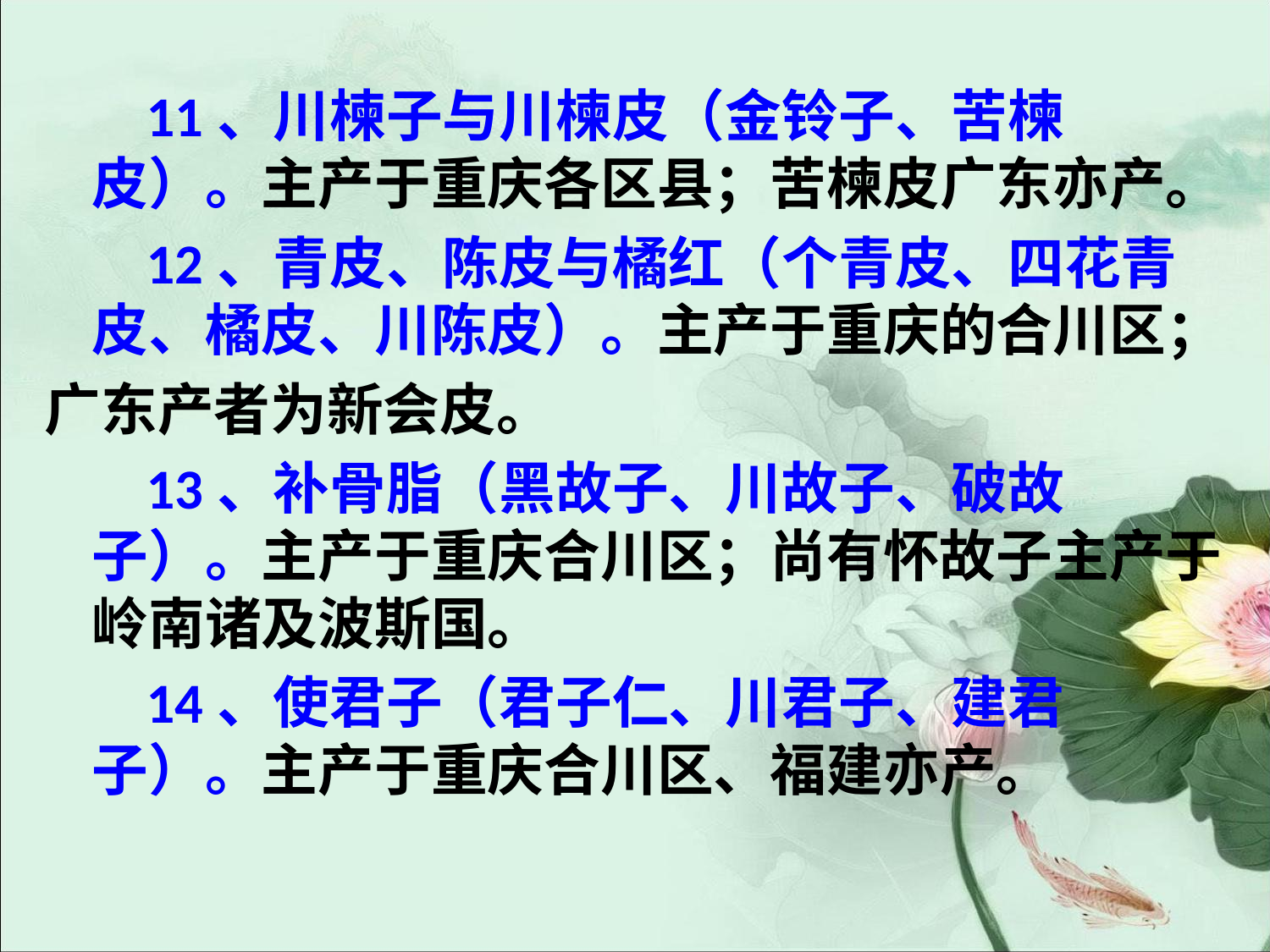

#
        11、川楝子与川楝皮（金铃子、苦楝皮）。主产于重庆各区县；苦楝皮广东亦产。
        12、青皮、陈皮与橘红（个青皮、四花青皮、橘皮、川陈皮）。主产于重庆的合川区；
广东产者为新会皮。
        13、补骨脂（黑故子、川故子、破故子）。主产于重庆合川区；尚有怀故子主产于岭南诸及波斯国。
        14、使君子（君子仁、川君子、建君子）。主产于重庆合川区、福建亦产。